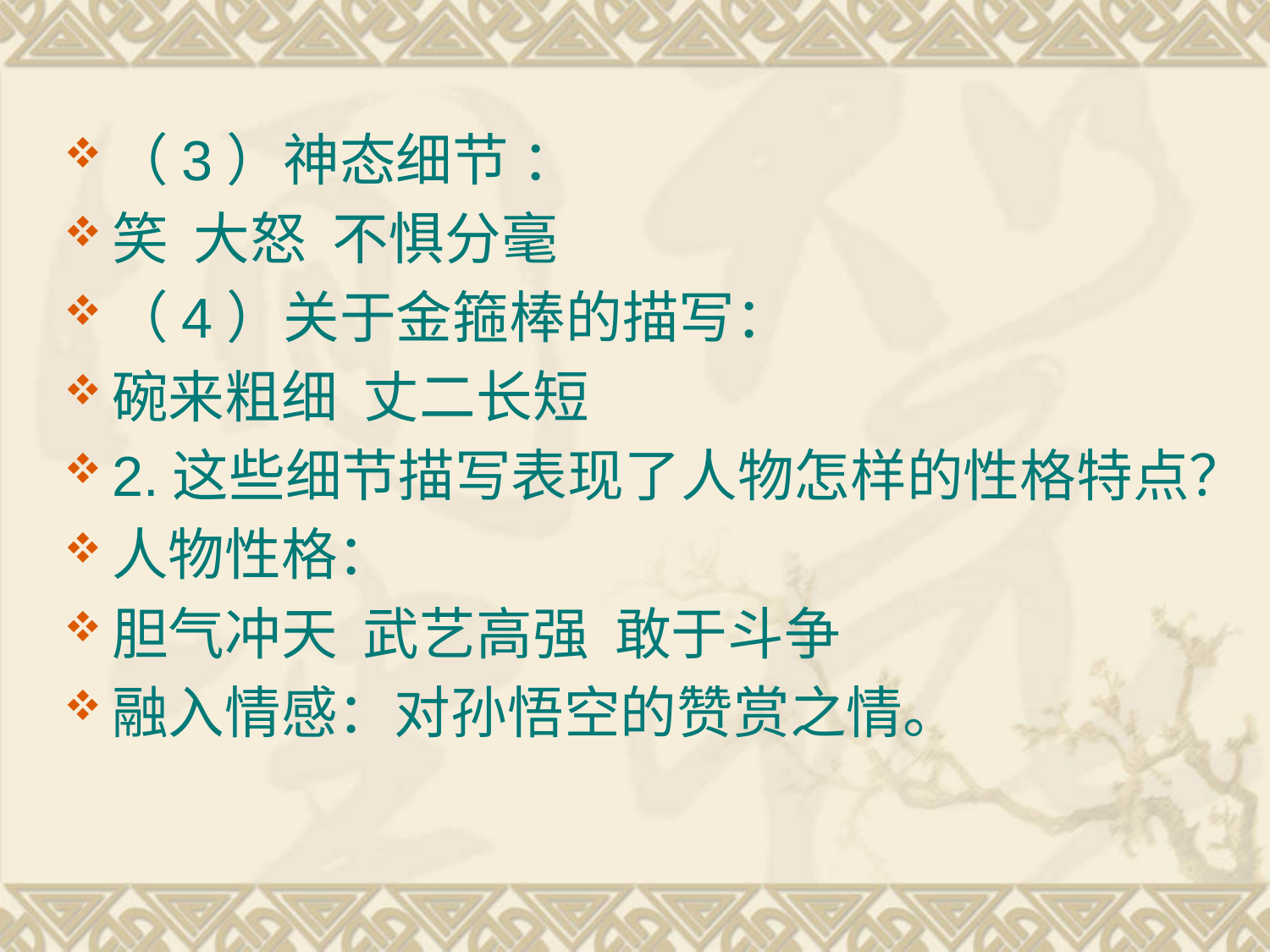

（3）神态细节 ：
笑  大怒  不惧分毫
（4）关于金箍棒的描写：
碗来粗细  丈二长短
2.这些细节描写表现了人物怎样的性格特点？
人物性格：
胆气冲天  武艺高强  敢于斗争
融入情感：对孙悟空的赞赏之情。